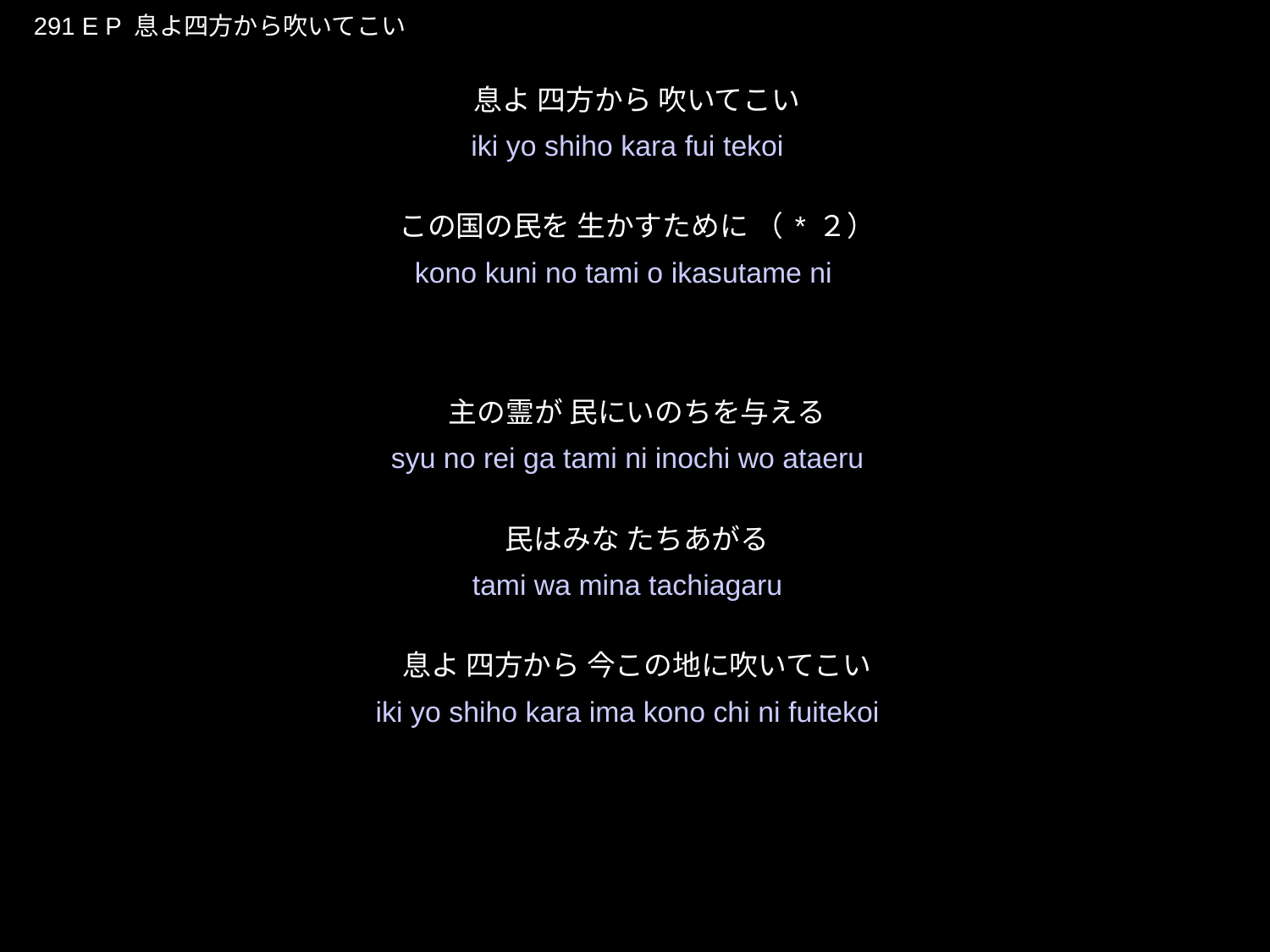

いきよしほうからふいてこい
★P
291 E P 息よ四方から吹いてこい
息よ 四方から 吹いてこい
この国の民を 生かすために （*２）
主の霊が 民にいのちを与える
民はみな たちあがる
息よ 四方から 今この地に吹いてこい
★２
iki yo shiho kara fui tekoi
kono kuni no tami o ikasutame ni
syu no rei ga tami ni inochi wo ataeru
tami wa mina tachiagaru
iki yo shiho kara ima kono chi ni fuitekoi